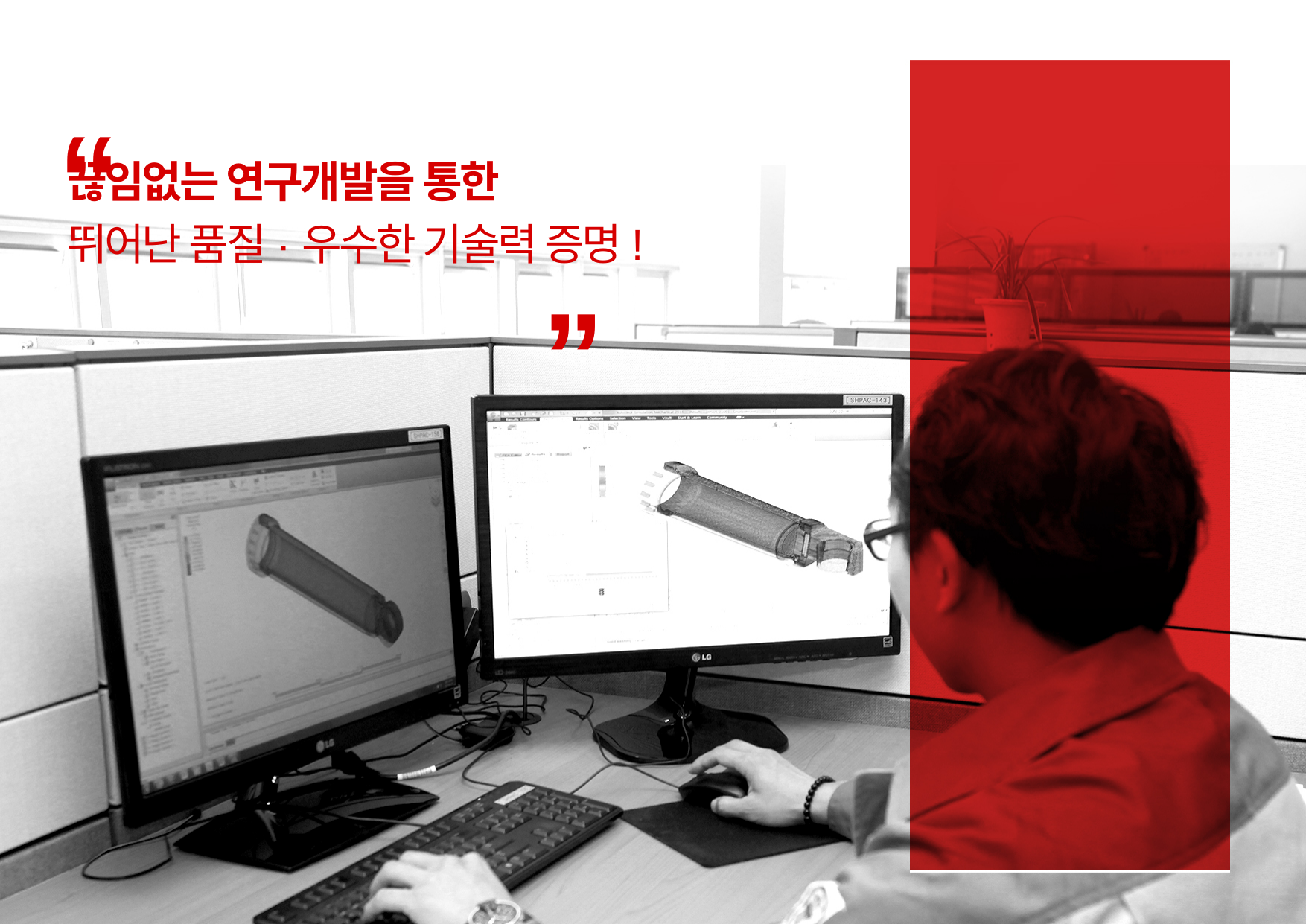

“
Ⅵ
. R&D현황
끊임없는 연구개발을 통한
뛰어난 품질·우수한 기술력 증명!
- R&D 인증현황
- R&D 특허출원현황
- R&D 연구개발 방향 제시
- R&D 연구개발 분야
- 친환경 ROD 표면처리
   기술개발
- AEO 인증 취득
”